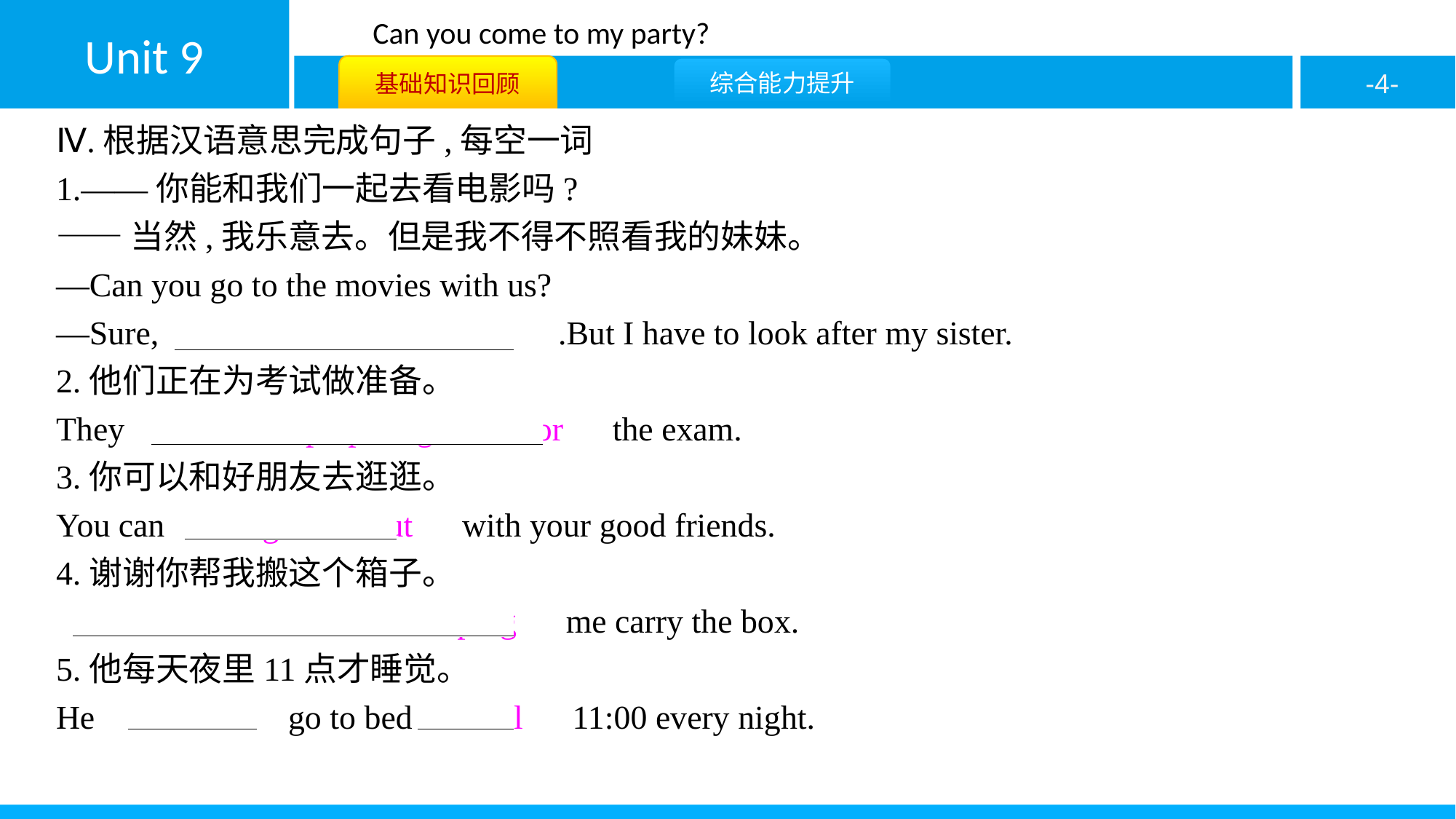

Ⅳ.根据汉语意思完成句子,每空一词
1.——你能和我们一起去看电影吗?
——当然,我乐意去。但是我不得不照看我的妹妹。
—Can you go to the movies with us?
—Sure,　I’d　 　love　 　to　.But I have to look after my sister.
2.他们正在为考试做准备。
They　are　 　preparing　 　for　the exam.
3.你可以和好朋友去逛逛。
You can　hang　 　out　with your good friends.
4.谢谢你帮我搬这个箱子。
　Thanks　 　for　 　helping　me carry the box.
5.他每天夜里11点才睡觉。
He　doesn’t　go to bed　until　11:00 every night.